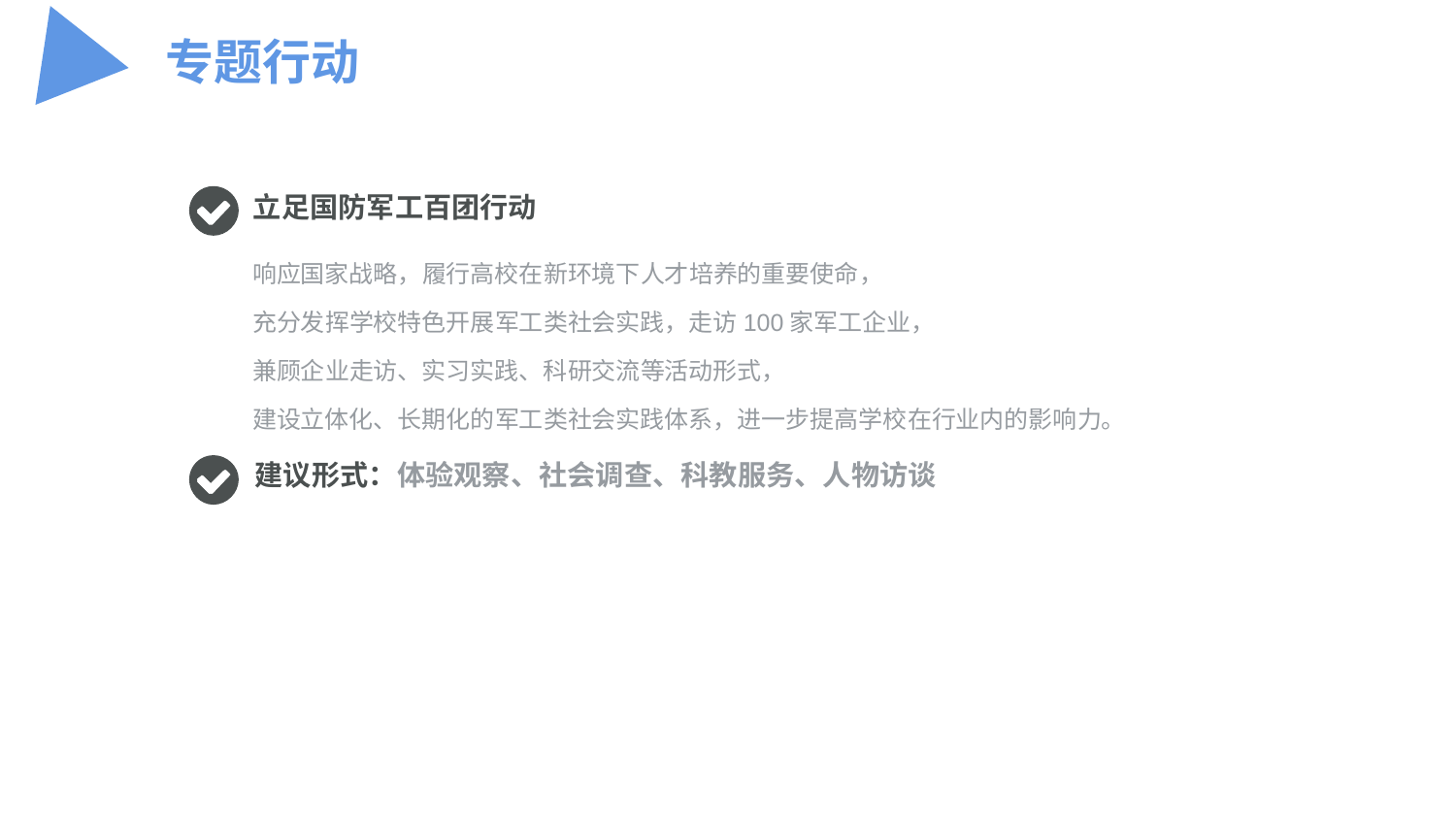

专题行动

立足国防军工百团行动
响应国家战略，履行高校在新环境下人才培养的重要使命，
充分发挥学校特色开展军工类社会实践，走访100家军工企业，
兼顾企业走访、实习实践、科研交流等活动形式，
建设立体化、长期化的军工类社会实践体系，进一步提高学校在行业内的影响力。

建议形式：体验观察、社会调查、科教服务、人物访谈